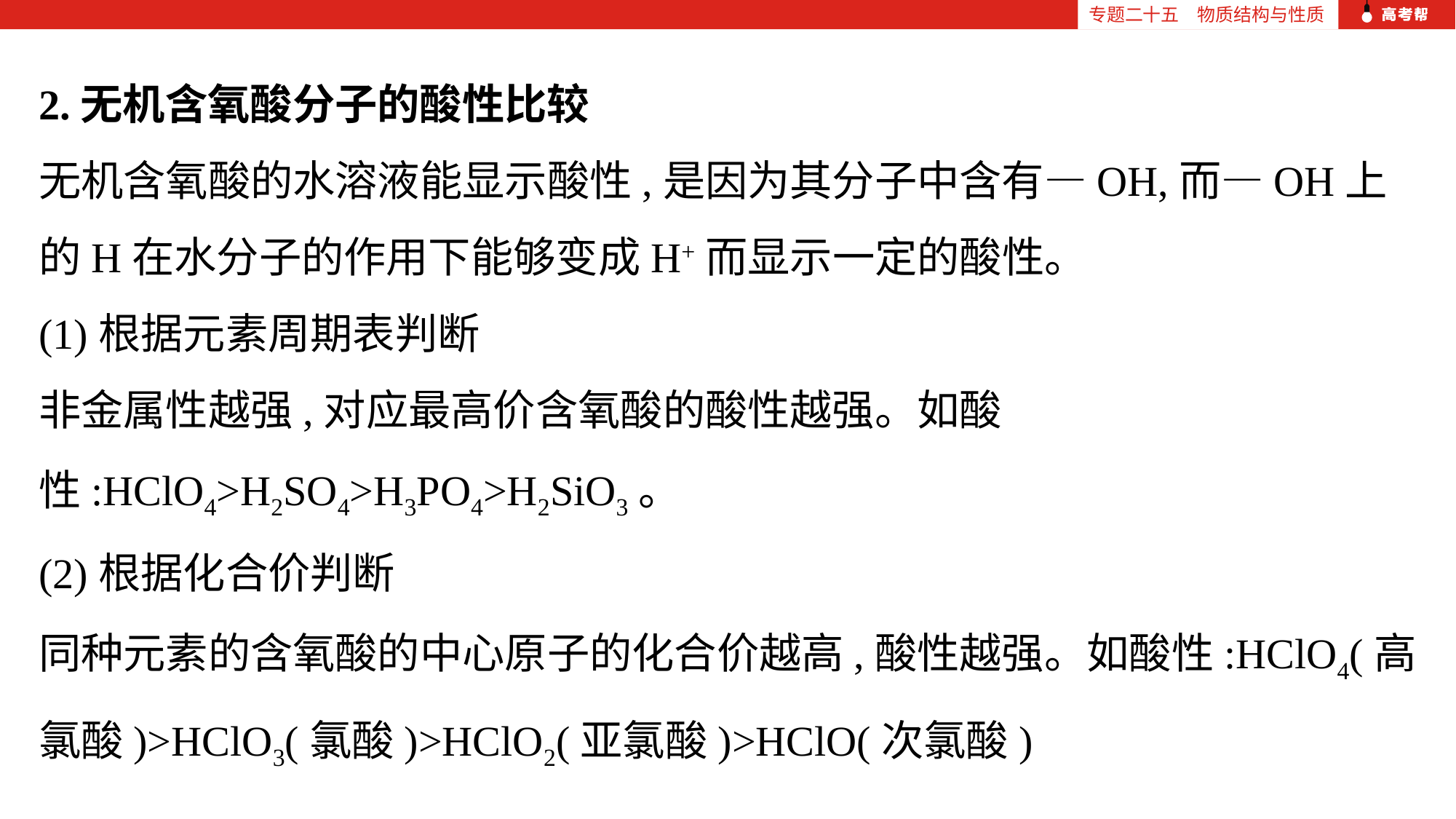

专题二十五　物质结构与性质
2.无机含氧酸分子的酸性比较
无机含氧酸的水溶液能显示酸性,是因为其分子中含有—OH,而—OH上的H在水分子的作用下能够变成H+而显示一定的酸性。
(1)根据元素周期表判断
非金属性越强,对应最高价含氧酸的酸性越强。如酸性:HClO4>H2SO4>H3PO4>H2SiO3。
(2)根据化合价判断
同种元素的含氧酸的中心原子的化合价越高,酸性越强。如酸性:HClO4(高氯酸)>HClO3(氯酸)>HClO2(亚氯酸)>HClO(次氯酸)